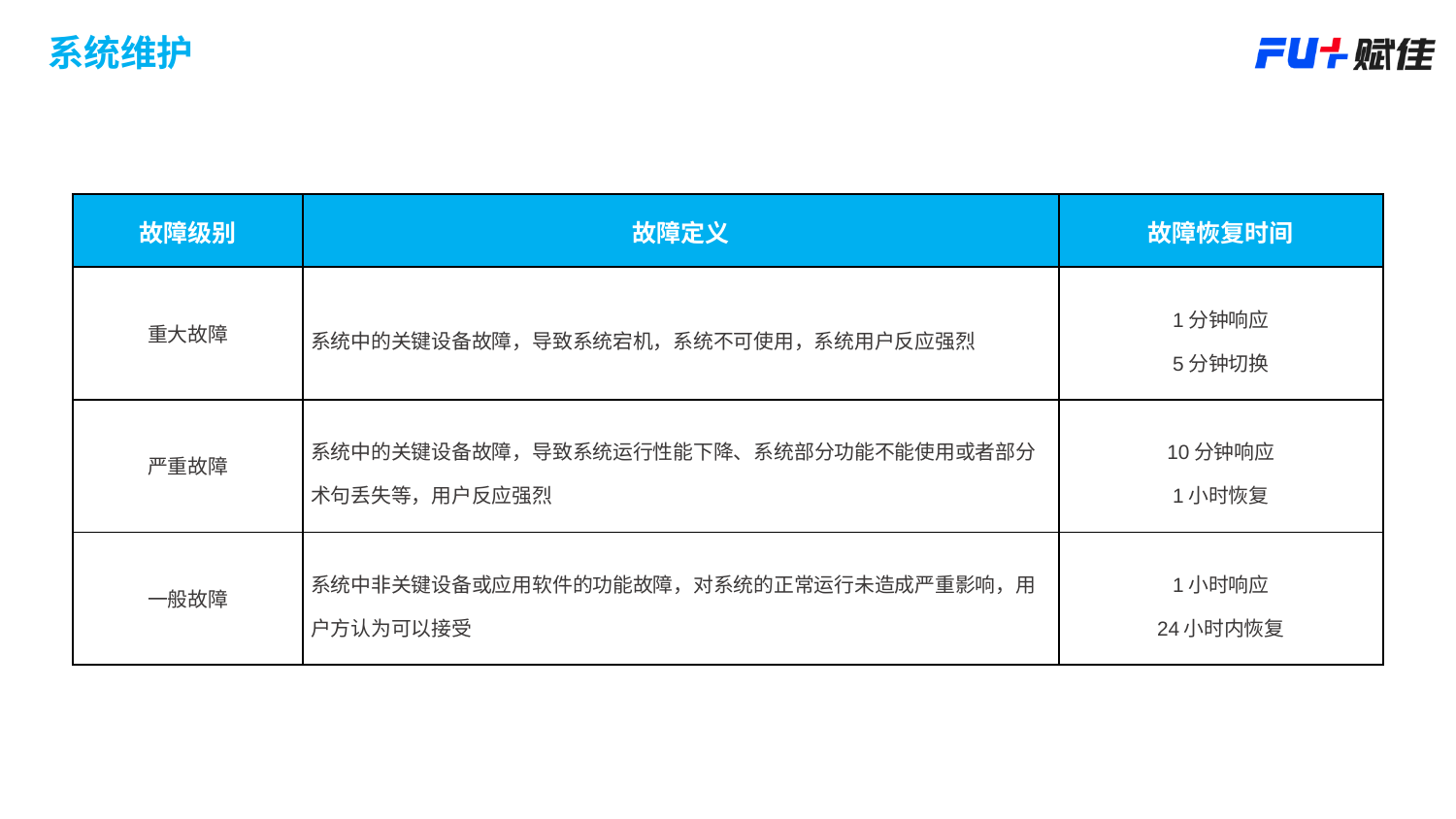

系统维护
| 故障级别 | 故障定义 | 故障恢复时间 |
| --- | --- | --- |
| 重大故障 | 系统中的关键设备故障，导致系统宕机，系统不可使用，系统用户反应强烈 | 1分钟响应 5分钟切换 |
| 严重故障 | 系统中的关键设备故障，导致系统运行性能下降、系统部分功能不能使用或者部分术句丢失等，用户反应强烈 | 10分钟响应 1小时恢复 |
| 一般故障 | 系统中非关键设备或应用软件的功能故障，对系统的正常运行未造成严重影响，用户方认为可以接受 | 1小时响应 24小时内恢复 |